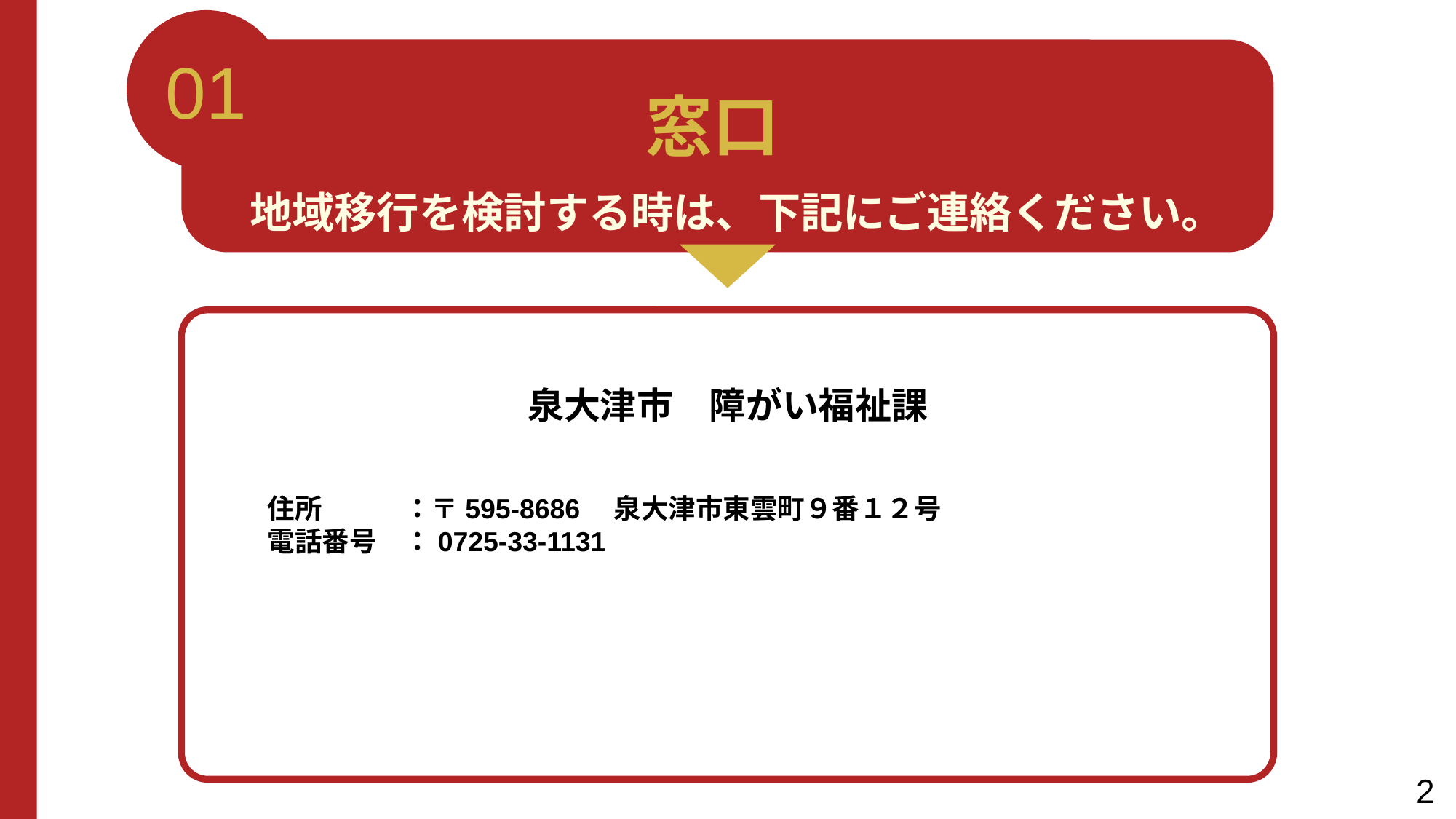

01

窓口
地域移行を検討する時は、下記にご連絡ください。

泉大津市　障がい福祉課

　　
　　住所　　　：〒595-8686　泉大津市東雲町９番１２号
　　電話番号　：0725-33-1131